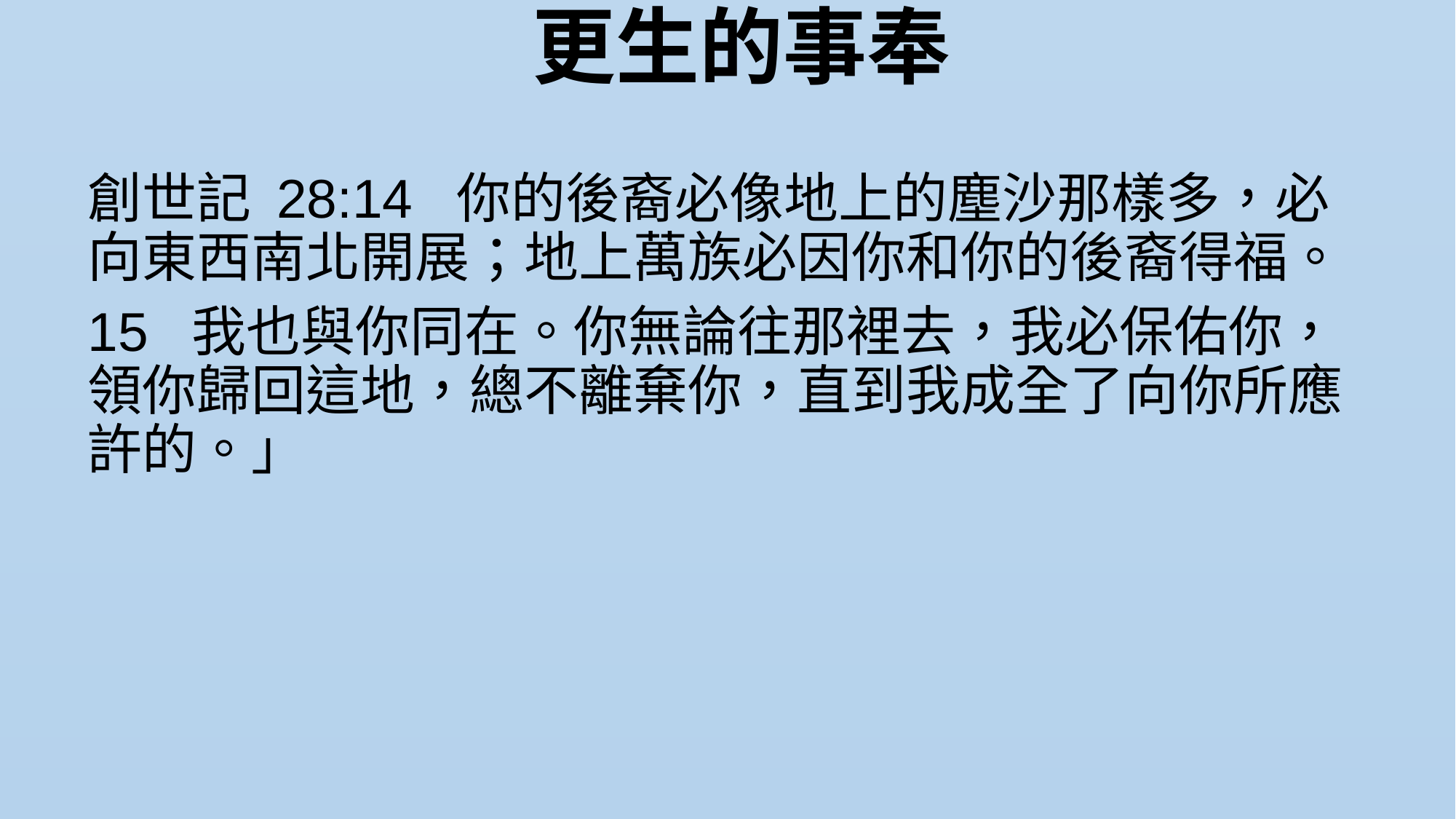

# 更生的事奉
創世記 28:14  你的後裔必像地上的塵沙那樣多，必向東西南北開展；地上萬族必因你和你的後裔得福。
15  我也與你同在。你無論往那裡去，我必保佑你，領你歸回這地，總不離棄你，直到我成全了向你所應許的。」